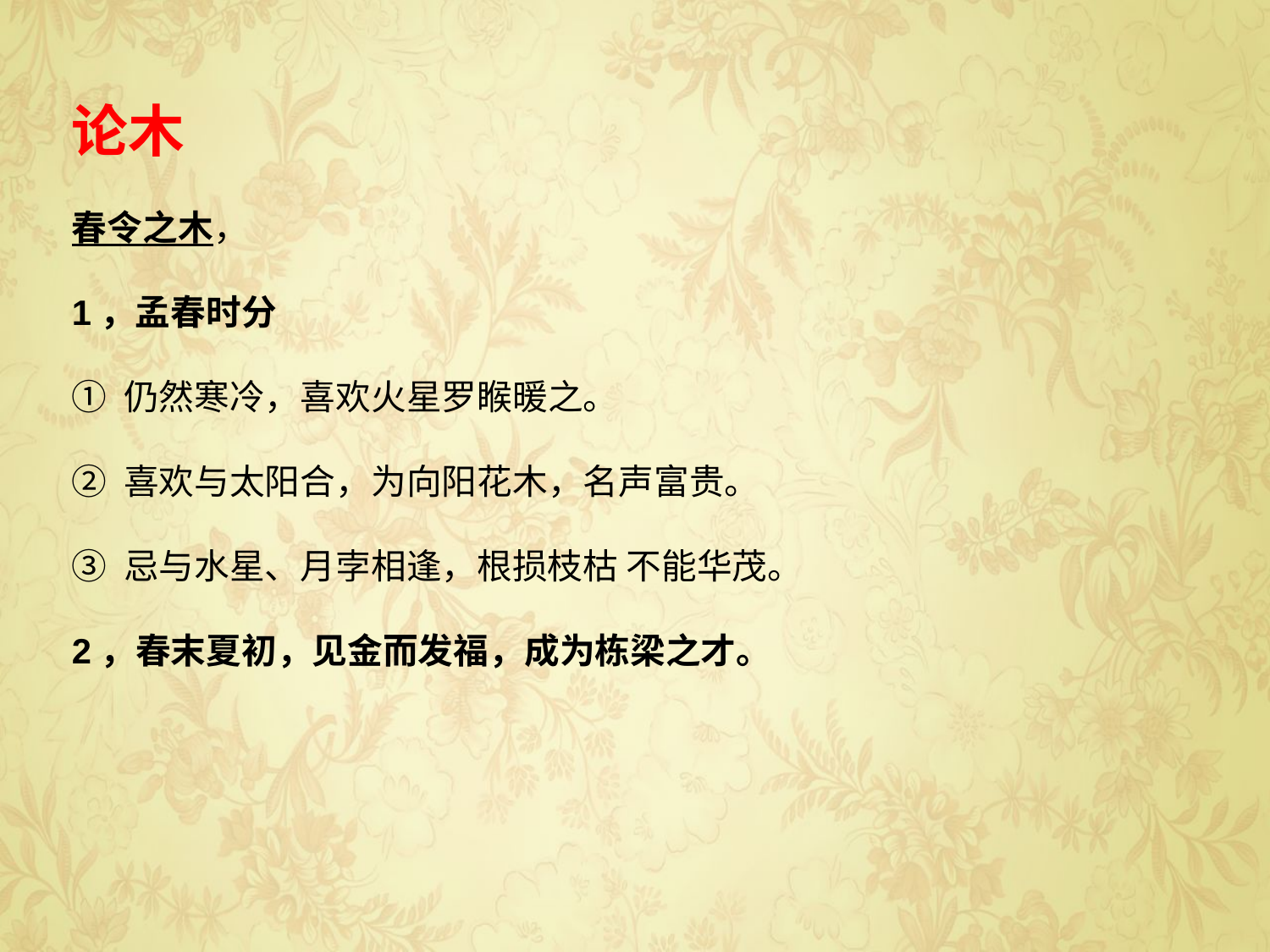

论木

春令之木，

1，孟春时分

① 仍然寒冷，喜欢火星罗睺暖之。

② 喜欢与太阳合，为向阳花木，名声富贵。

③ 忌与水星、月孛相逢，根损枝枯 不能华茂。

2，春末夏初，见金而发福，成为栋梁之才。